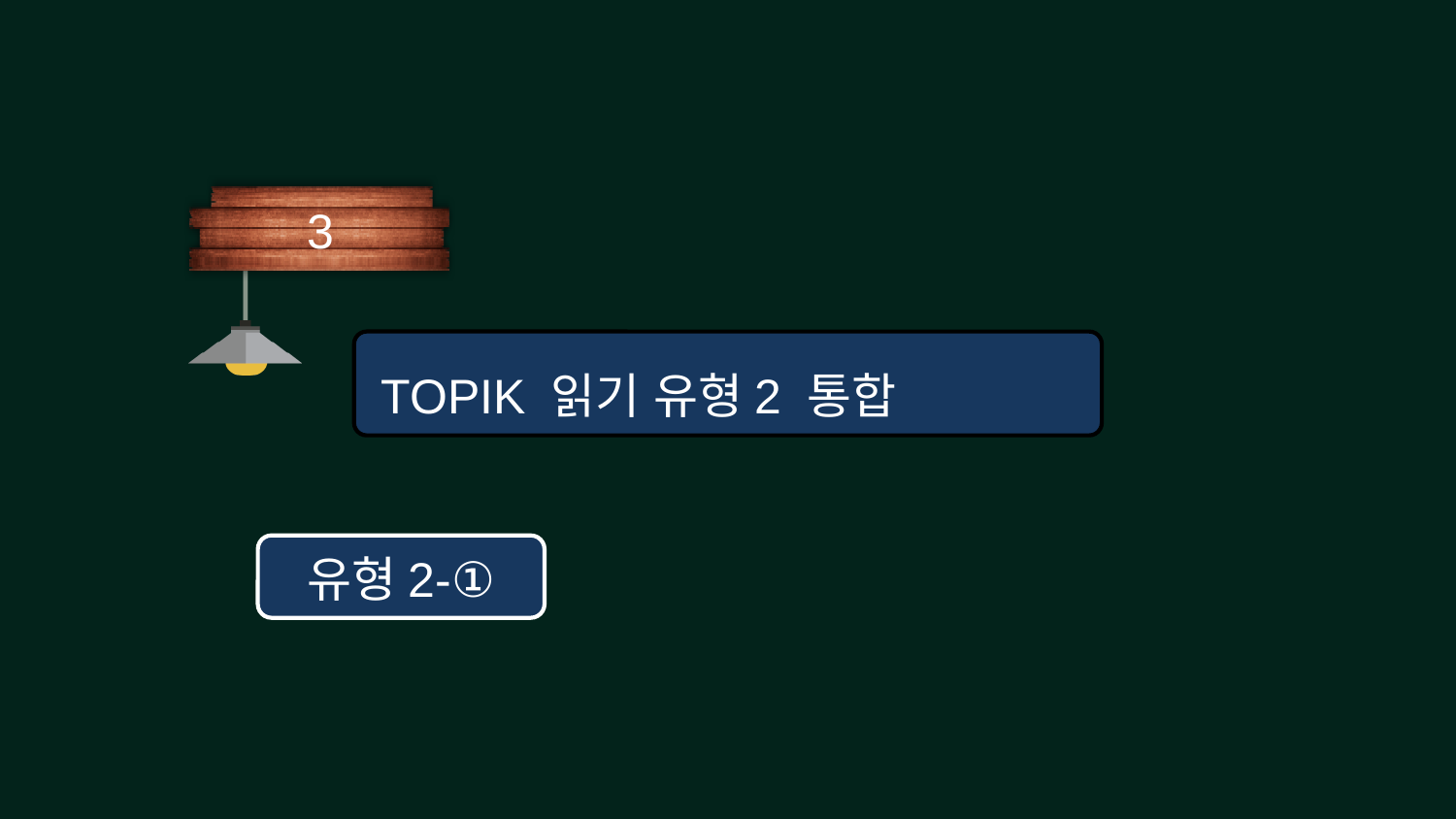

3
# TOPIK 읽기 유형2 통합
유형2-①